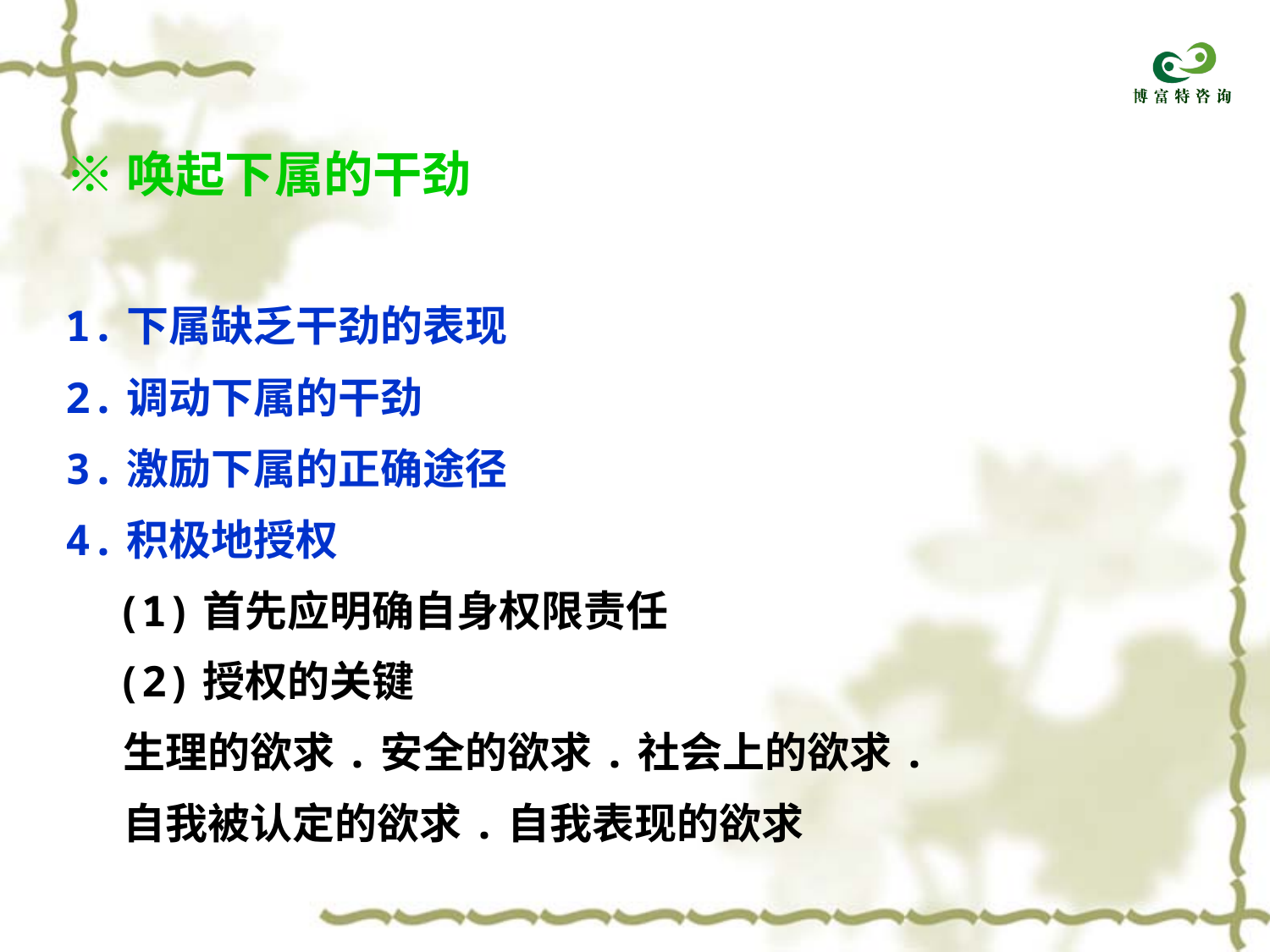

※唤起下属的干劲

1.下属缺乏干劲的表现
2.调动下属的干劲
3.激励下属的正确途径
4.积极地授权
  (1)首先应明确自身权限责任
  (2)授权的关键
     生理的欲求.安全的欲求.社会上的欲求.
     自我被认定的欲求.自我表现的欲求